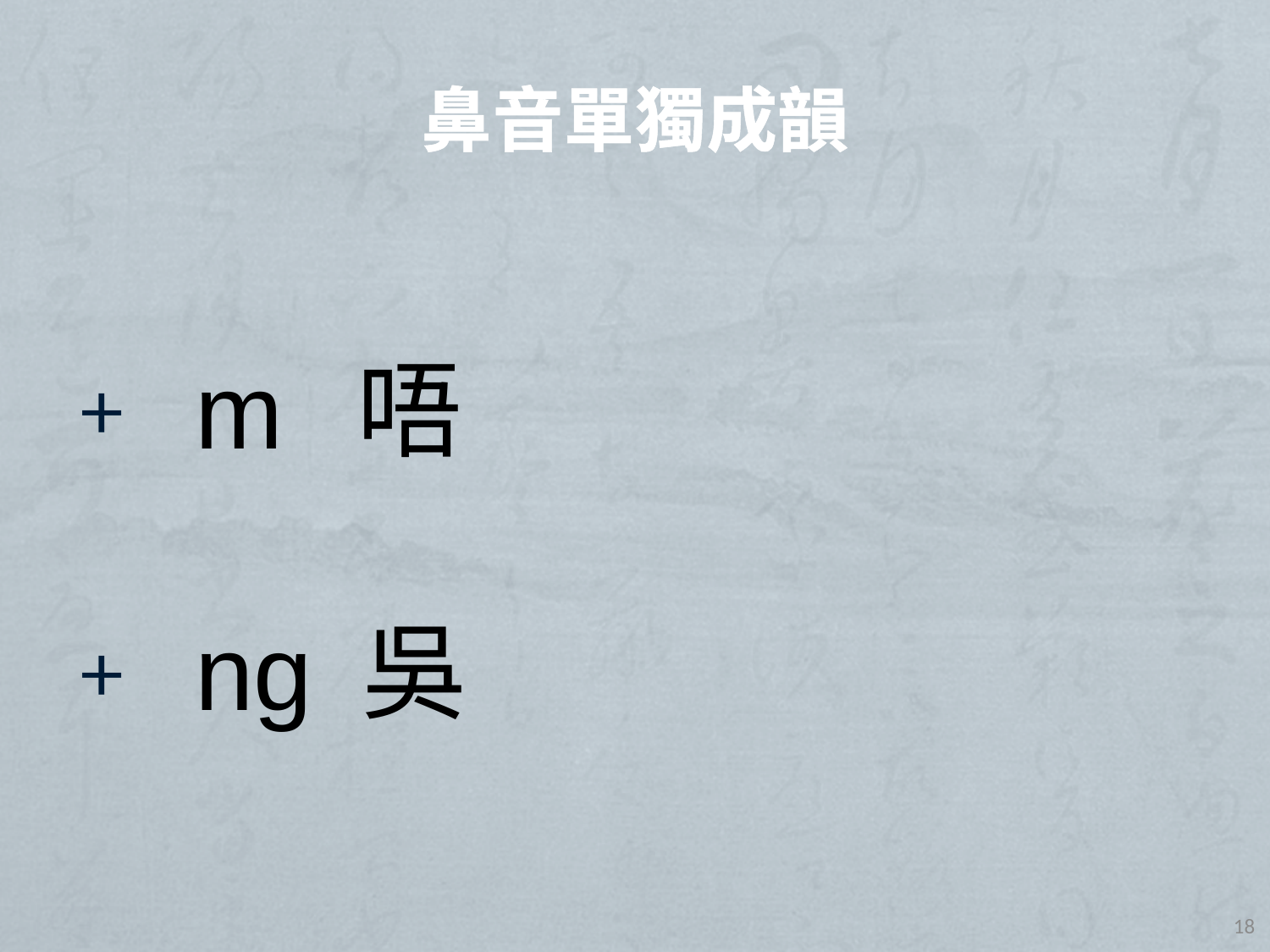

# 鼻音單獨成韻
m  唔
ng 吳
18